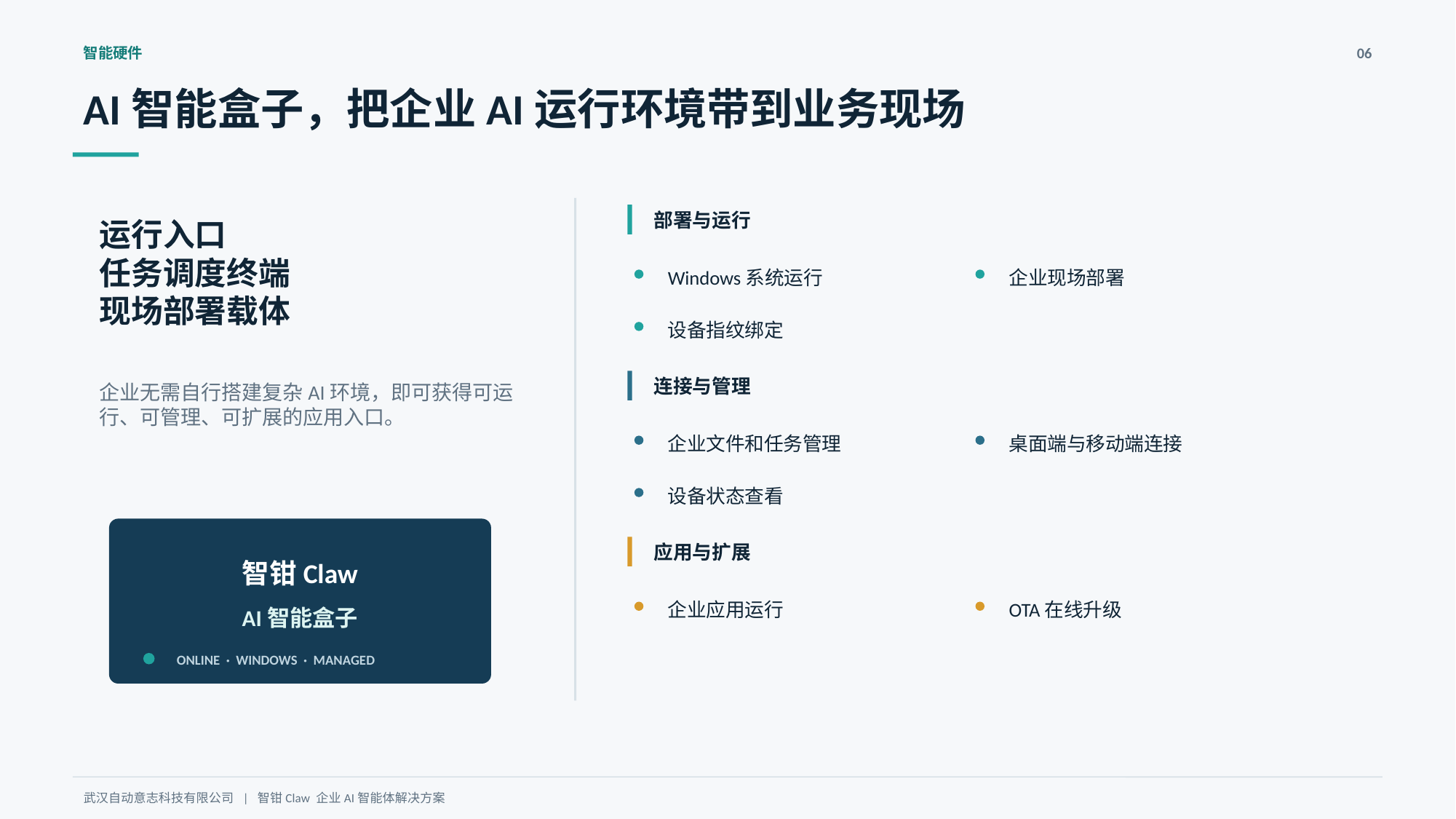

智能硬件
06
AI智能盒子，把企业AI运行环境带到业务现场

部署与运行

运行入口
任务调度终端
现场部署载体
Windows系统运行
企业现场部署

设备指纹绑定

连接与管理

企业无需自行搭建复杂AI环境，即可获得可运行、可管理、可扩展的应用入口。
企业文件和任务管理
桌面端与移动端连接

设备状态查看

应用与扩展

智钳Claw
企业应用运行
OTA在线升级
AI智能盒子

ONLINE  ·  WINDOWS  ·  MANAGED

武汉自动意志科技有限公司  |  智钳Claw 企业AI智能体解决方案